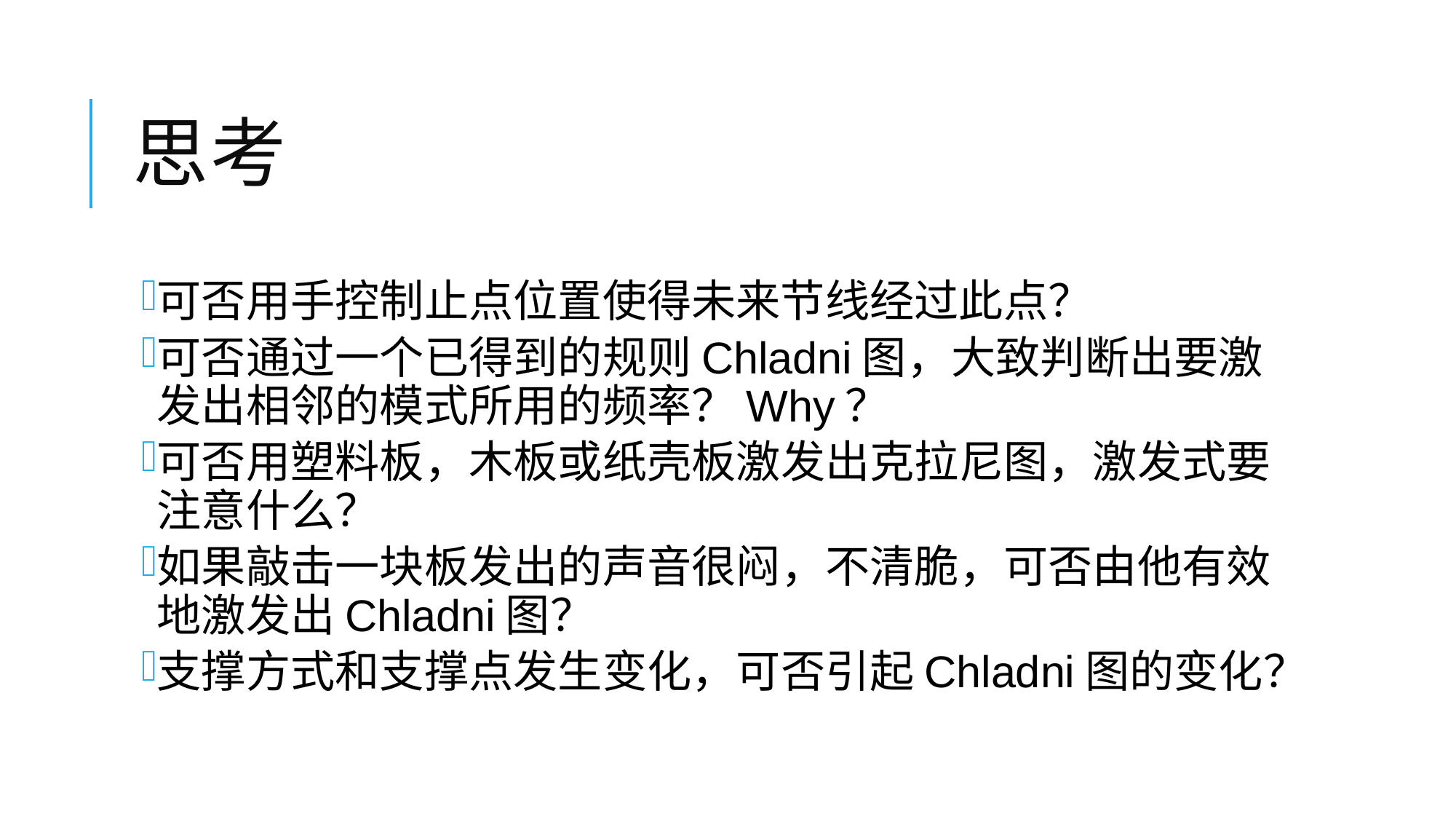

# 思考
可否用手控制止点位置使得未来节线经过此点？
可否通过一个已得到的规则Chladni图，大致判断出要激发出相邻的模式所用的频率？Why？
可否用塑料板，木板或纸壳板激发出克拉尼图，激发式要注意什么？
如果敲击一块板发出的声音很闷，不清脆，可否由他有效地激发出Chladni图？
支撑方式和支撑点发生变化，可否引起Chladni图的变化？